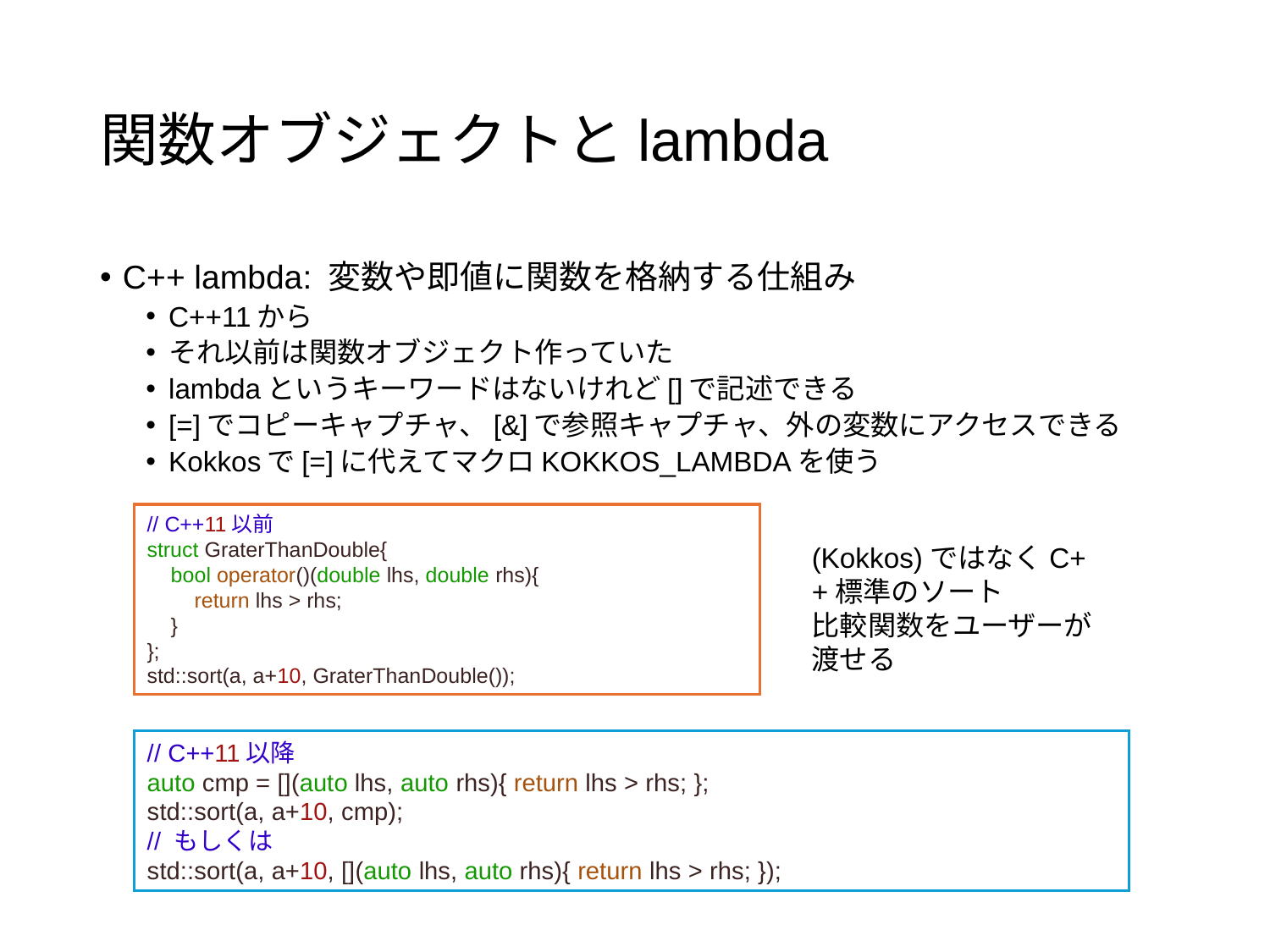

# 関数オブジェクトとlambda
C++ lambda: 変数や即値に関数を格納する仕組み
C++11から
それ以前は関数オブジェクト作っていた
lambdaというキーワードはないけれど[]で記述できる
[=]でコピーキャプチャ、[&]で参照キャプチャ、外の変数にアクセスできる
Kokkosで[=]に代えてマクロKOKKOS_LAMBDAを使う
// C++11以前
struct GraterThanDouble{
    bool operator()(double lhs, double rhs){
        return lhs > rhs;
    }
};
std::sort(a, a+10, GraterThanDouble());
(Kokkos)ではなくC++標準のソート
比較関数をユーザーが渡せる
// C++11以降
auto cmp = [](auto lhs, auto rhs){ return lhs > rhs; };
std::sort(a, a+10, cmp);
// もしくは
std::sort(a, a+10, [](auto lhs, auto rhs){ return lhs > rhs; });